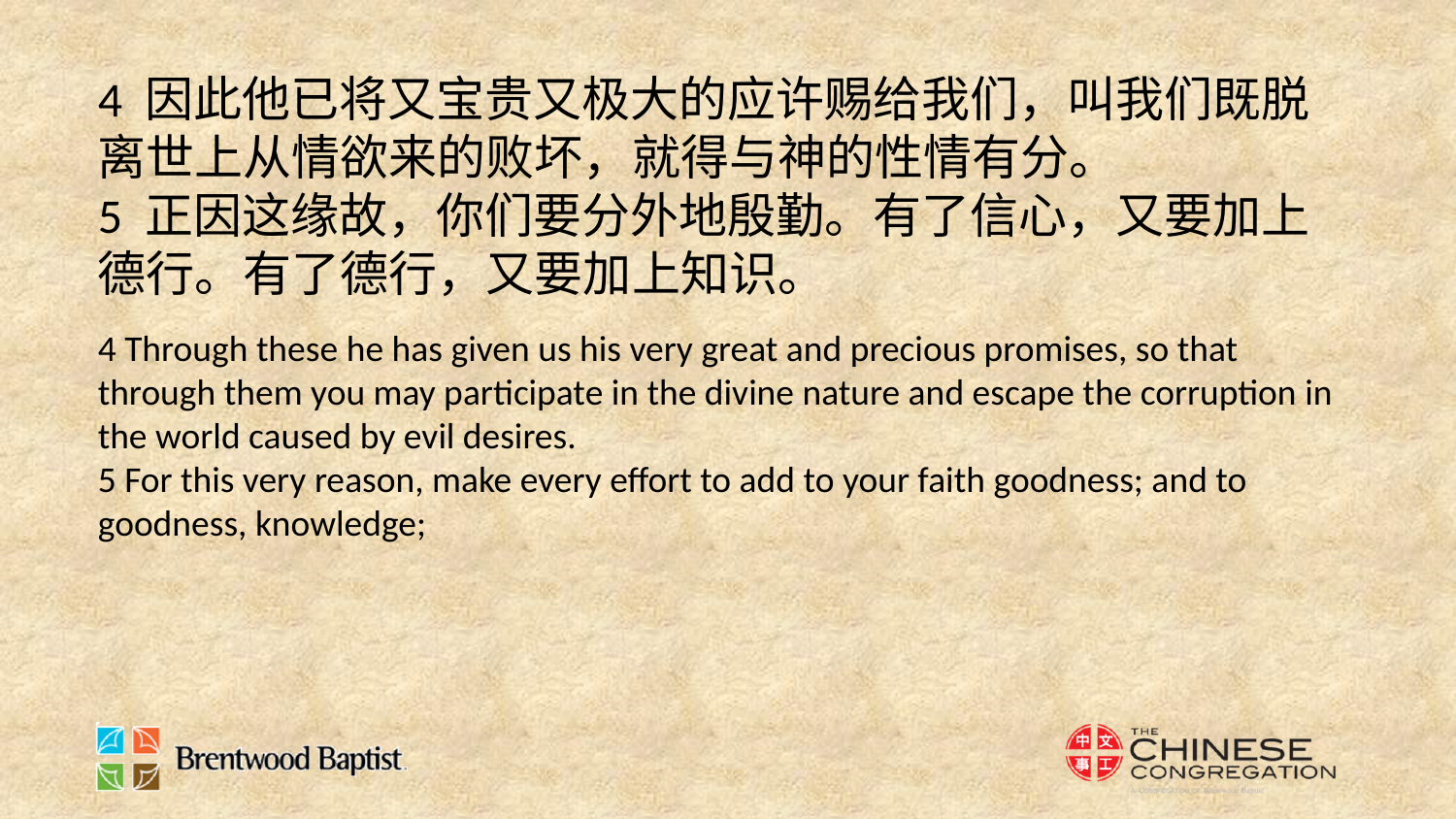

4 因此他已将又宝贵又极大的应许赐给我们，叫我们既脱离世上从情欲来的败坏，就得与神的性情有分。
5 正因这缘故，你们要分外地殷勤。有了信心，又要加上德行。有了德行，又要加上知识。

4 Through these he has given us his very great and precious promises, so that through them you may participate in the divine nature and escape the corruption in the world caused by evil desires.
5 For this very reason, make every effort to add to your faith goodness; and to goodness, knowledge;